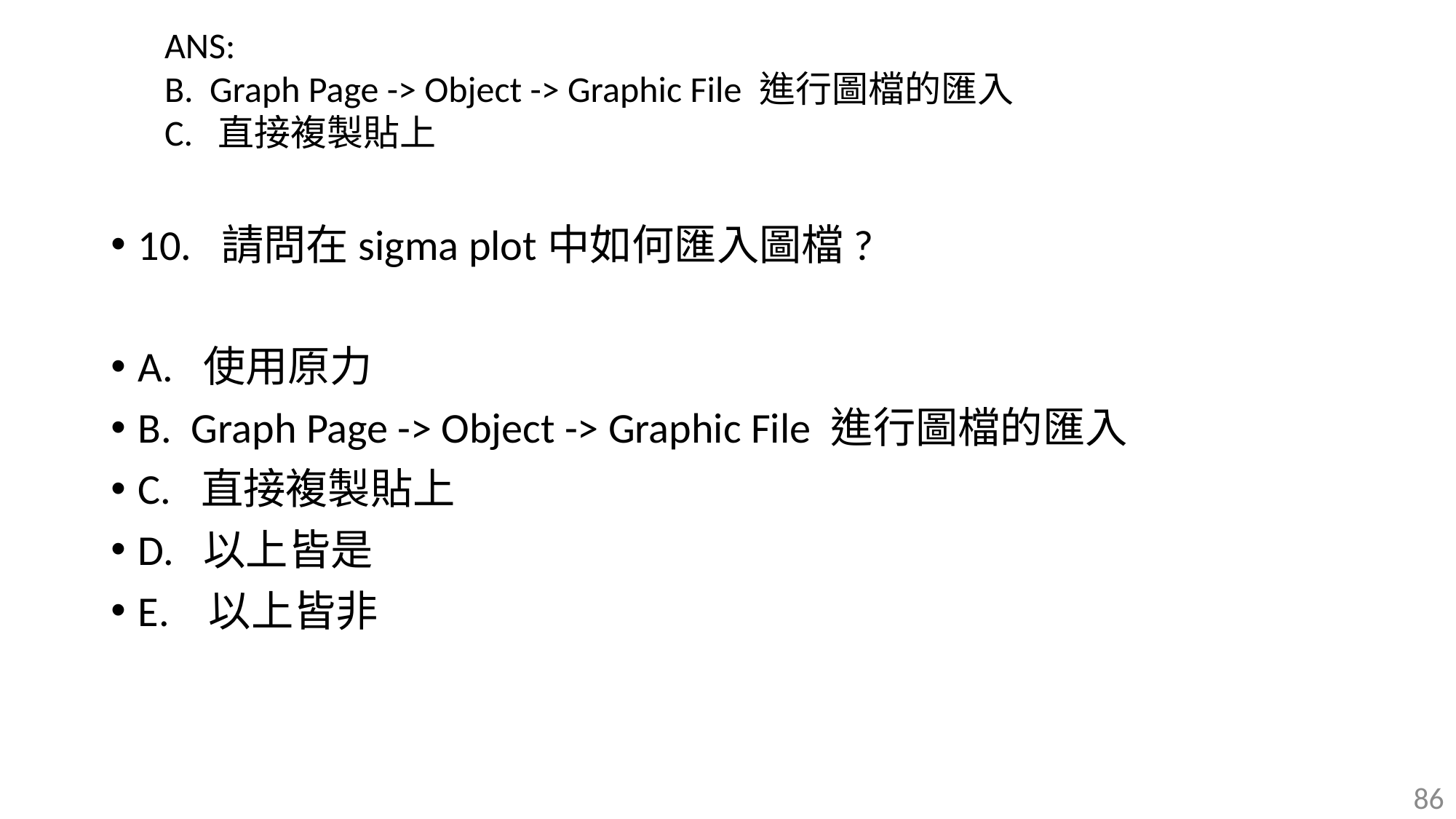

ANS:
B.  Graph Page -> Object -> Graphic File 進行圖檔的匯入
C.  直接複製貼上
10.  請問在sigma plot中如何匯入圖檔?

A.  使用原力
B.  Graph Page -> Object -> Graphic File 進行圖檔的匯入
C.  直接複製貼上
D.  以上皆是
E.   以上皆非
86